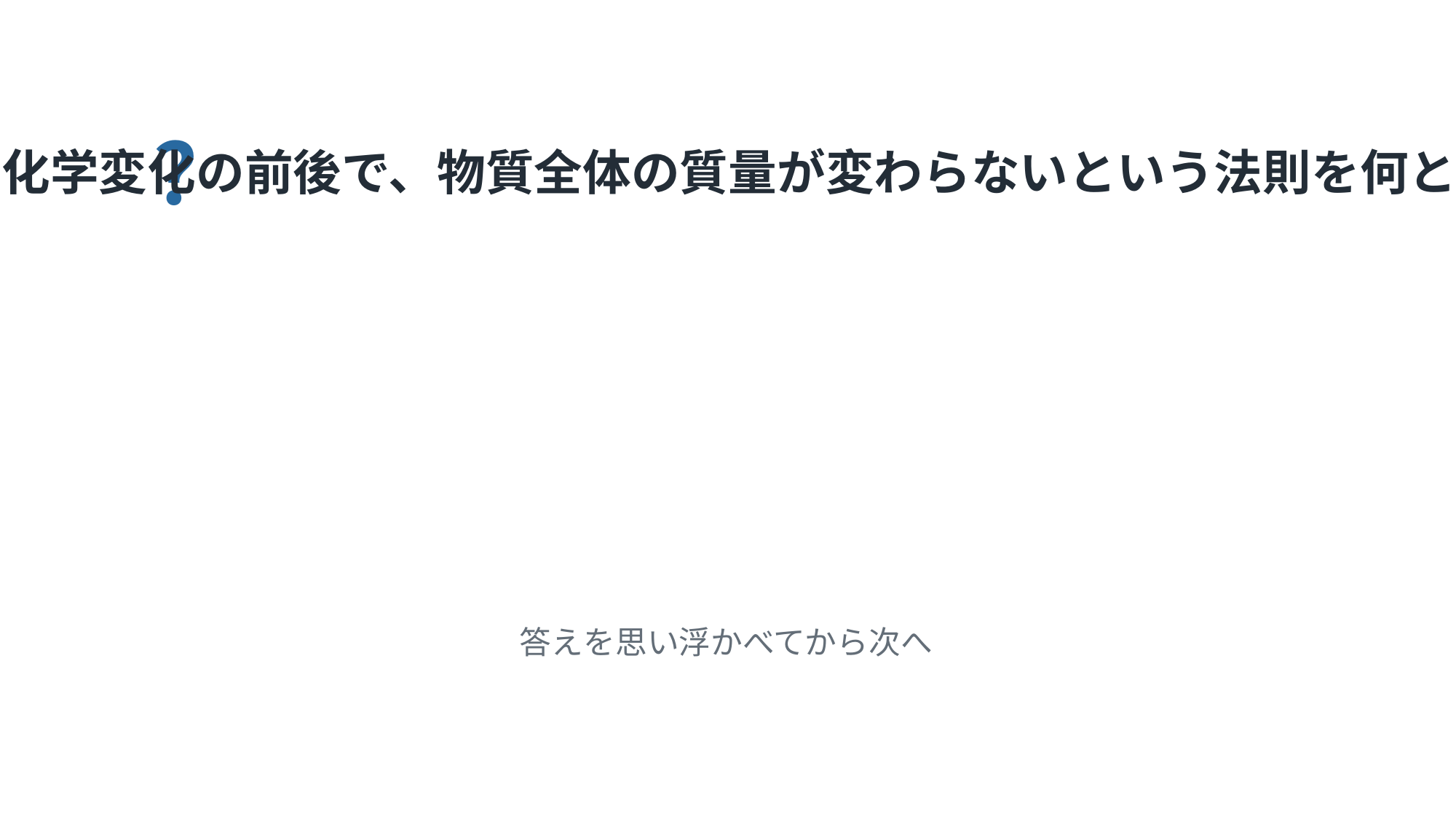

第7問
？
化学変化の前後で、物質全体の質量が変わらないという法則を何という？
答えを思い浮かべてから次へ